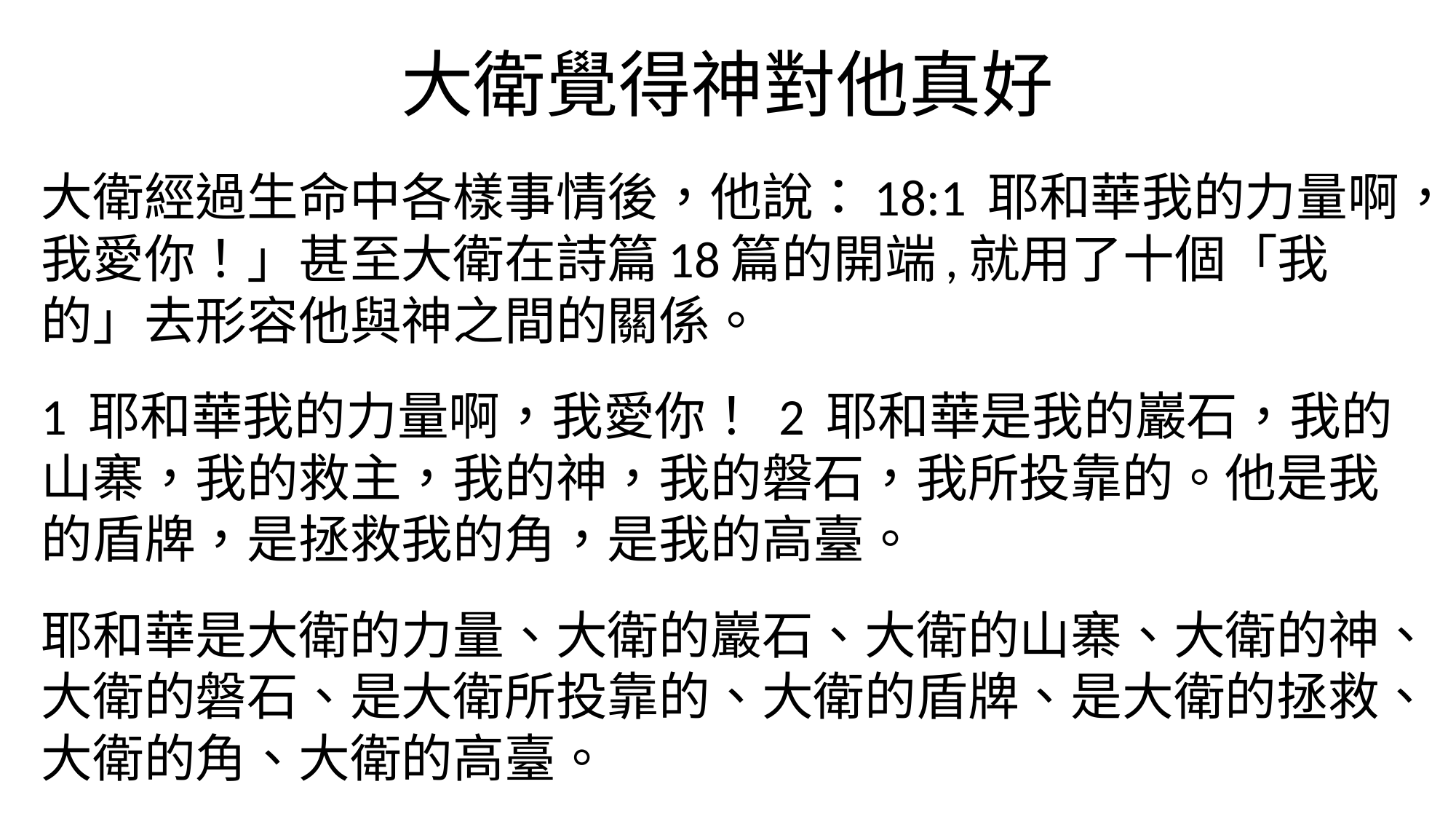

# 大衛覺得神對他真好
大衛經過生命中各樣事情後，他說：18:1 耶和華我的力量啊，我愛你！」甚至大衛在詩篇18篇的開端,就用了十個「我的」去形容他與神之間的關係。

1 耶和華我的力量啊，我愛你！ 2 耶和華是我的巖石，我的山寨，我的救主，我的神，我的磐石，我所投靠的。他是我的盾牌，是拯救我的角，是我的高臺。

耶和華是大衛的力量、大衛的巖石、大衛的山寨、大衛的神、大衛的磐石、是大衛所投靠的、大衛的盾牌、是大衛的拯救、大衛的角、大衛的高臺。